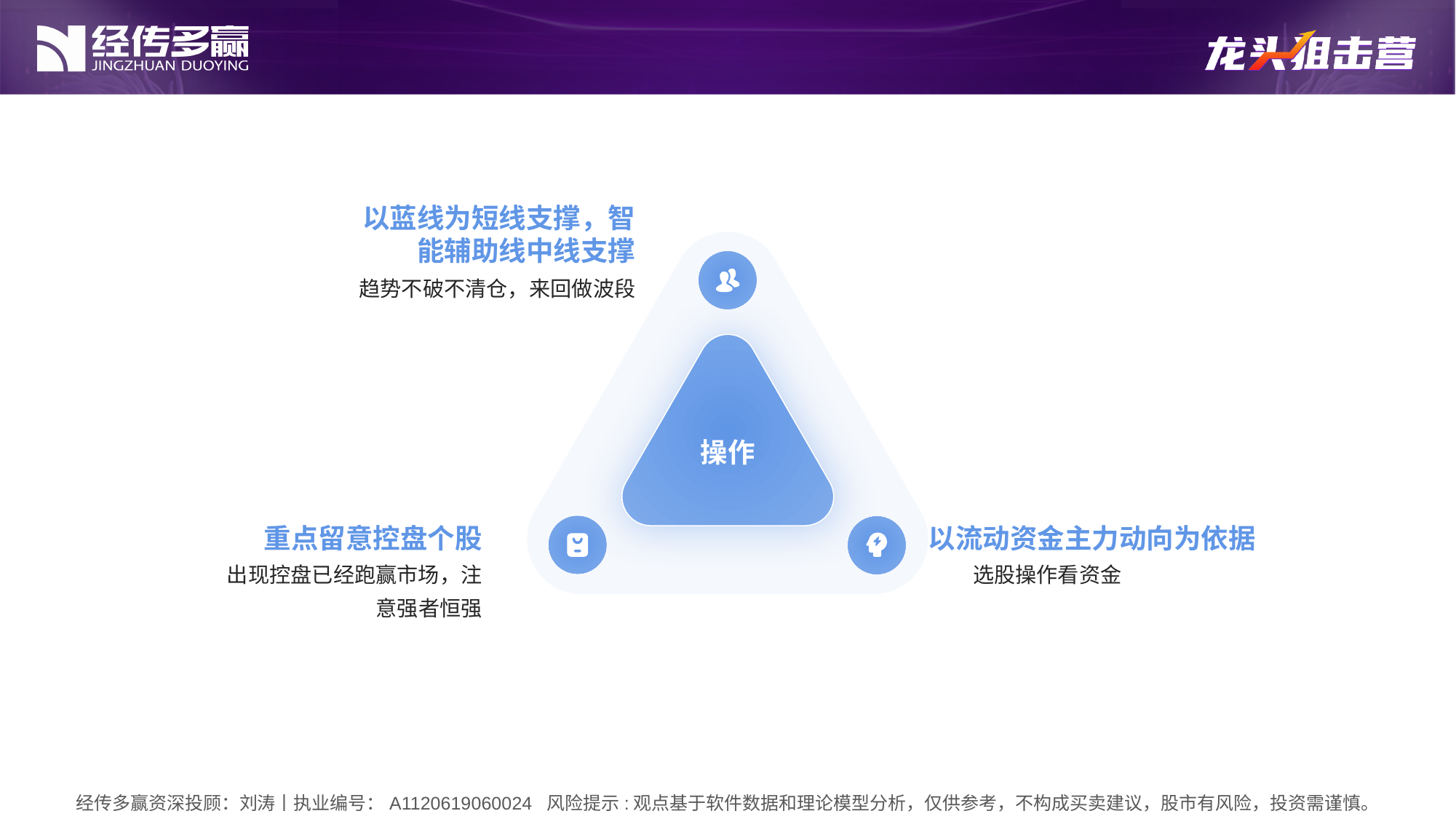

以蓝线为短线支撑，智能辅助线中线支撑

趋势不破不清仓，来回做波段

操作
重点留意控盘个股
以流动资金主力动向为依据

出现控盘已经跑赢市场，注意强者恒强
选股操作看资金